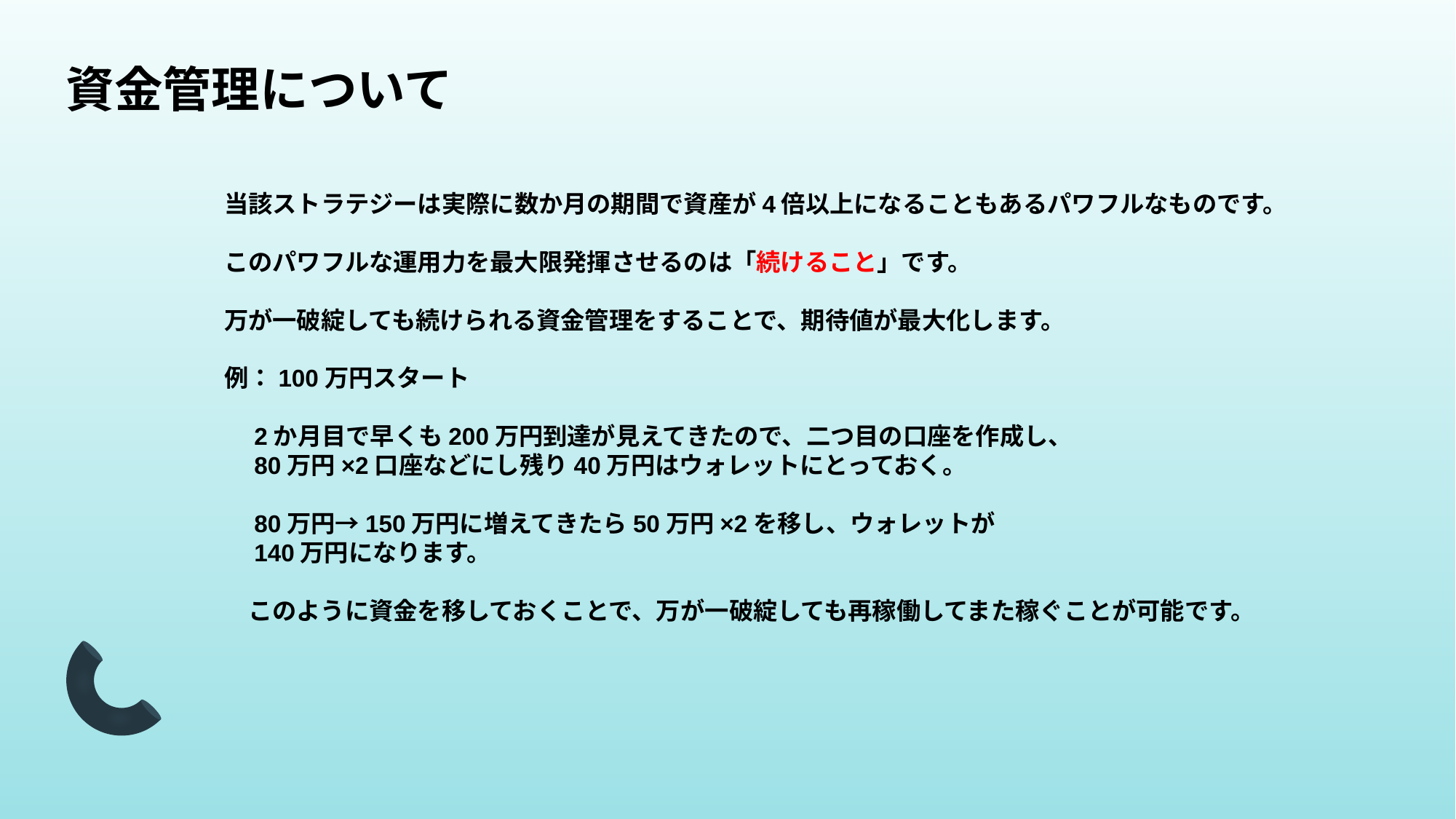

# 資金管理について
当該ストラテジーは実際に数か月の期間で資産が4倍以上になることもあるパワフルなものです。

このパワフルな運用力を最大限発揮させるのは「続けること」です。

万が一破綻しても続けられる資金管理をすることで、期待値が最大化します。

例：100万円スタート

　2か月目で早くも200万円到達が見えてきたので、二つ目の口座を作成し、
　80万円×2口座などにし残り40万円はウォレットにとっておく。

　80万円→150万円に増えてきたら50万円×2を移し、ウォレットが
　140万円になります。

　このように資金を移しておくことで、万が一破綻しても再稼働してまた稼ぐことが可能です。